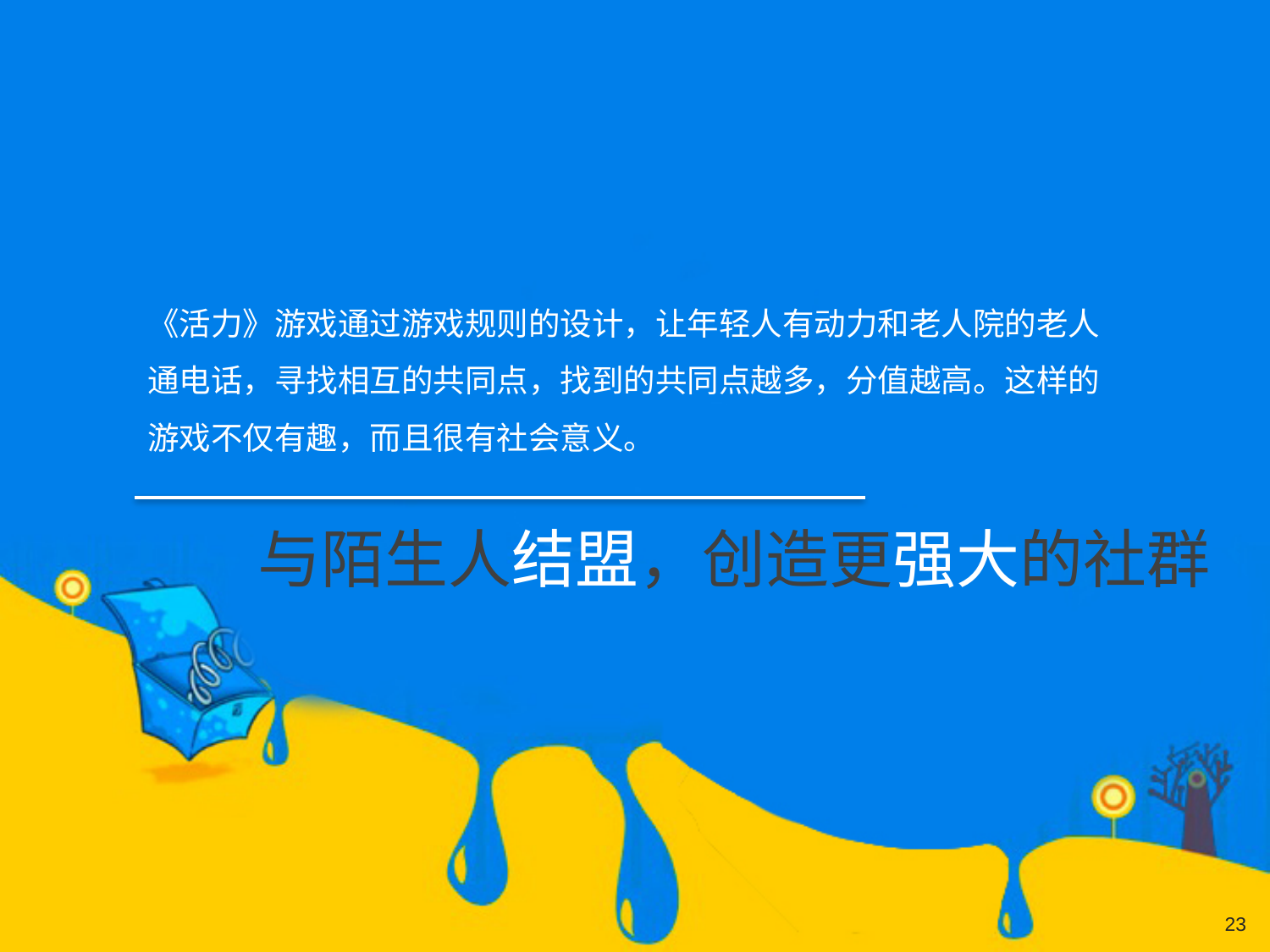

《活力》游戏通过游戏规则的设计，让年轻人有动力和老人院的老人通电话，寻找相互的共同点，找到的共同点越多，分值越高。这样的游戏不仅有趣，而且很有社会意义。
# 与陌生人结盟，创造更强大的社群